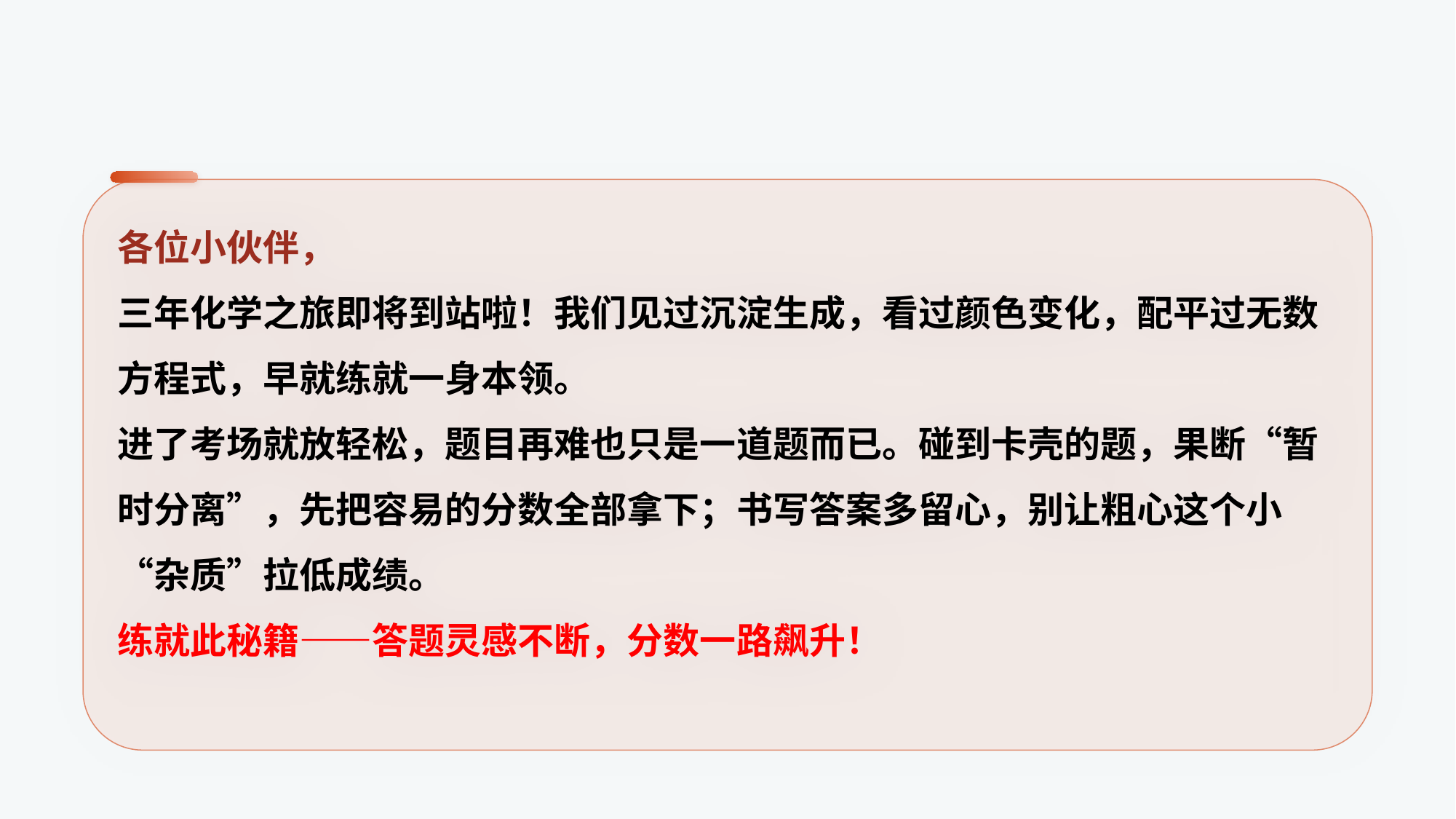

各位小伙伴，
三年化学之旅即将到站啦！我们见过沉淀生成，看过颜色变化，配平过无数方程式，早就练就一身本领。
进了考场就放轻松，题目再难也只是一道题而已。碰到卡壳的题，果断“暂时分离”，先把容易的分数全部拿下；书写答案多留心，别让粗心这个小“杂质”拉低成绩。
练就此秘籍——答题灵感不断，分数一路飙升！